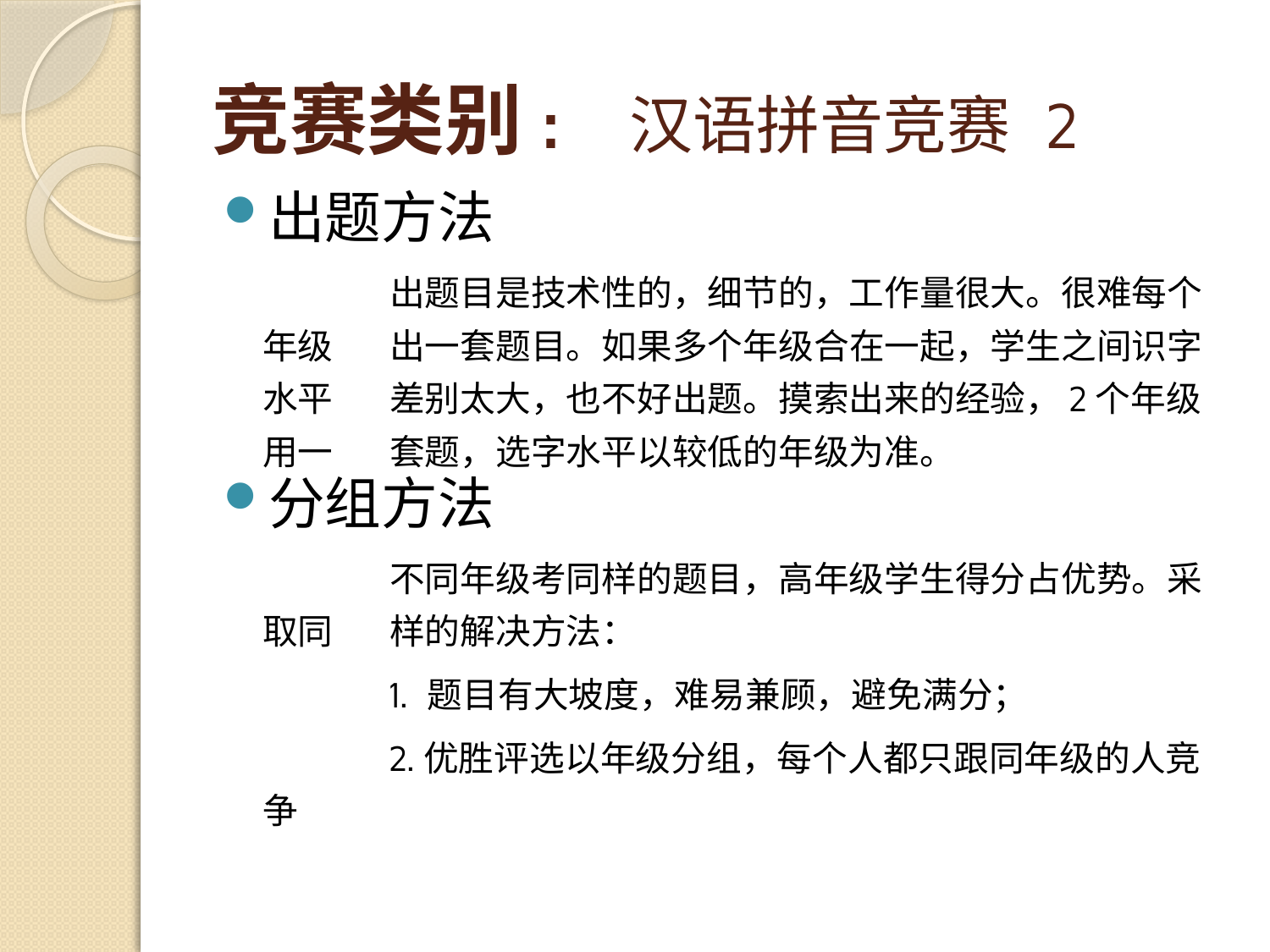

# 竞赛类别:  汉语拼音竞赛 2
出题方法
		出题目是技术性的，细节的，工作量很大。很难每个年级	出一套题目。如果多个年级合在一起，学生之间识字水平	差别太大，也不好出题。摸索出来的经验，2个年级用一	套题，选字水平以较低的年级为准。
分组方法
		不同年级考同样的题目，高年级学生得分占优势。采取同	样的解决方法：
		1. 题目有大坡度，难易兼顾，避免满分；
		2.优胜评选以年级分组，每个人都只跟同年级的人竞争